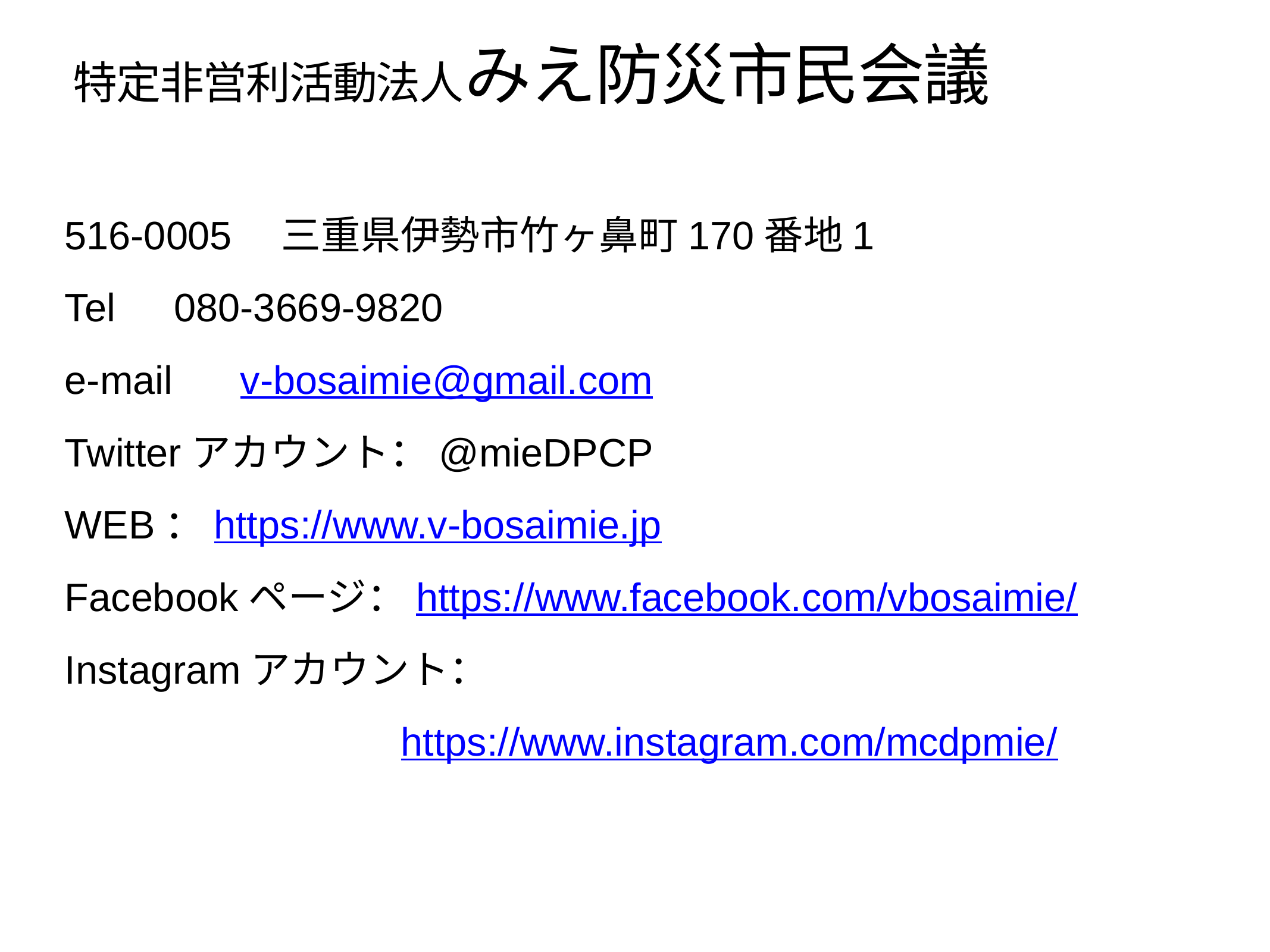

# 特定非営利活動法人みえ防災市民会議
516-0005　三重県伊勢市竹ヶ鼻町170番地1
Tel　080-3669-9820
e-mail　 v-bosaimie@gmail.com
Twitterアカウント：@mieDPCP
WEB：https://www.v-bosaimie.jp
Facebookページ：https://www.facebook.com/vbosaimie/
Instagramアカウント：
　　　　　　　　 https://www.instagram.com/mcdpmie/